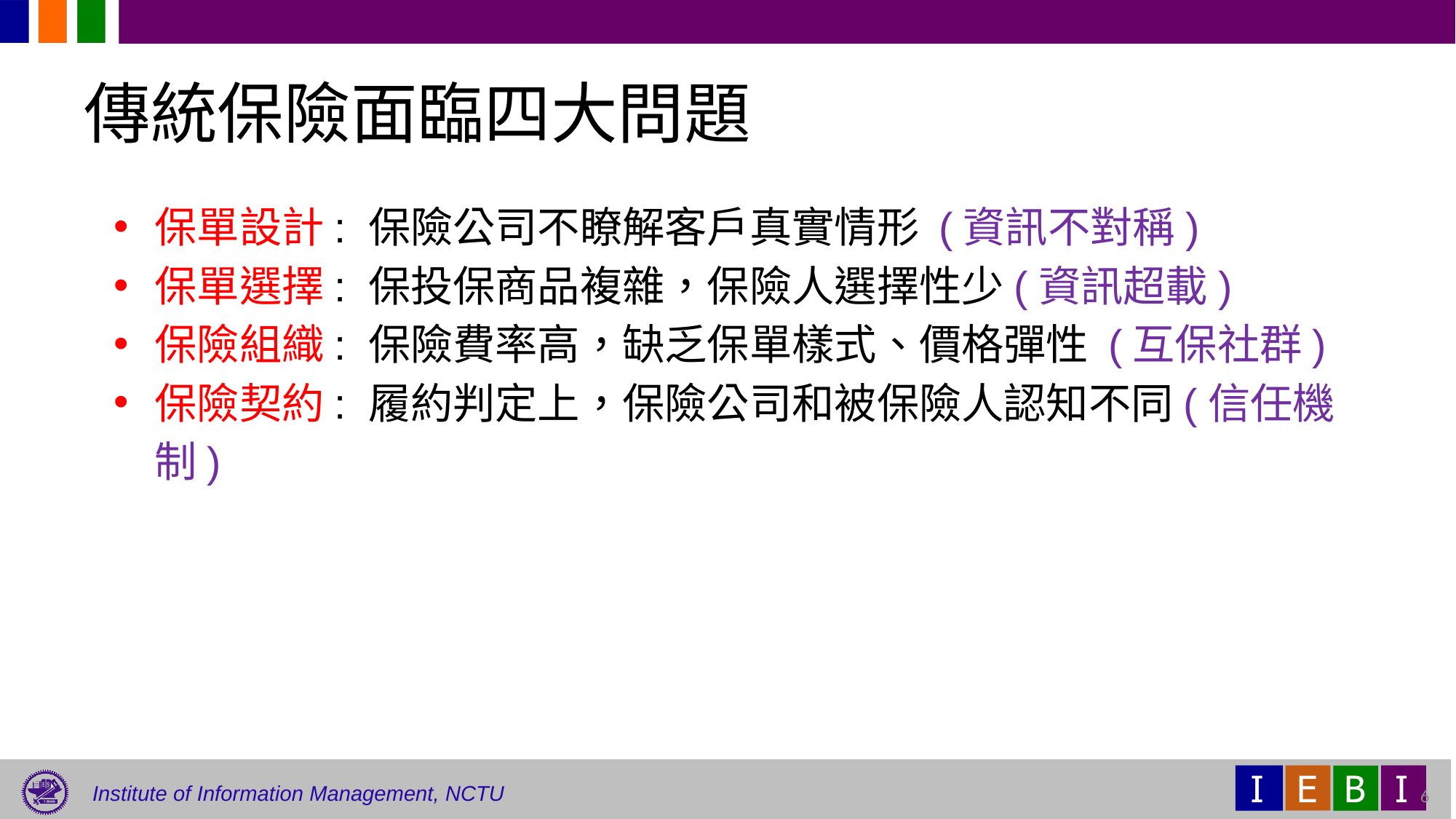

# 傳統保險面臨四大問題
保單設計: 保險公司不瞭解客戶真實情形 (資訊不對稱)
保單選擇: 保投保商品複雜，保險人選擇性少(資訊超載)
保險組織: 保險費率高，缺乏保單樣式、價格彈性 (互保社群)
保險契約: 履約判定上，保險公司和被保險人認知不同(信任機制)
6